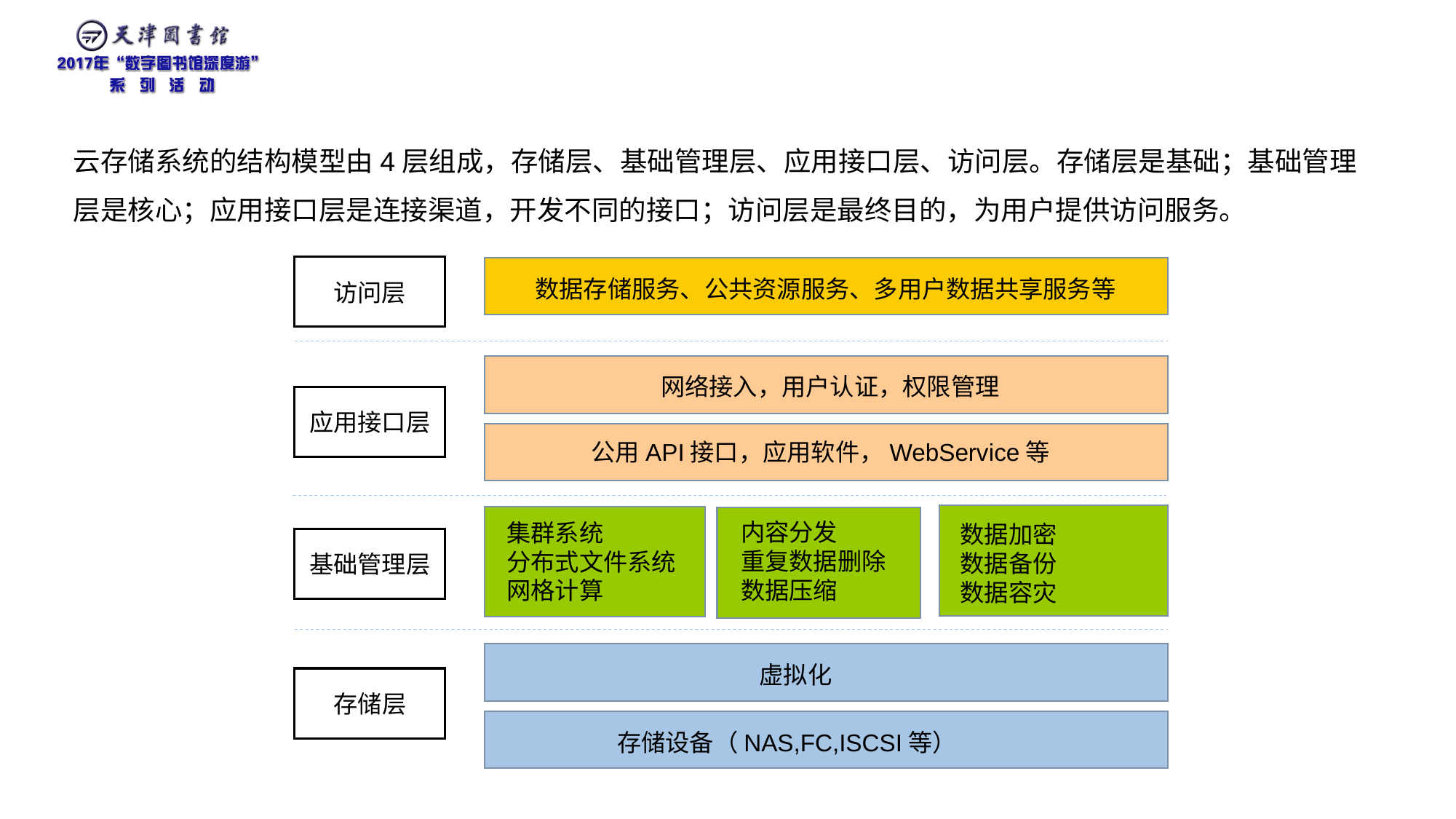

云存储系统的结构模型由4层组成，存储层、基础管理层、应用接口层、访问层。存储层是基础；基础管理层是核心；应用接口层是连接渠道，开发不同的接口；访问层是最终目的，为用户提供访问服务。
访问层

数据存储服务、公共资源服务、多用户数据共享服务等

网络接入，用户认证，权限管理
应用接口层

公用API接口，应用软件，WebService等

内容分发
重复数据删除
数据压缩
集群系统
分布式文件系统
网格计算
数据加密
数据备份
数据容灾
基础管理层

虚拟化
存储层

存储设备（NAS,FC,ISCSI等）